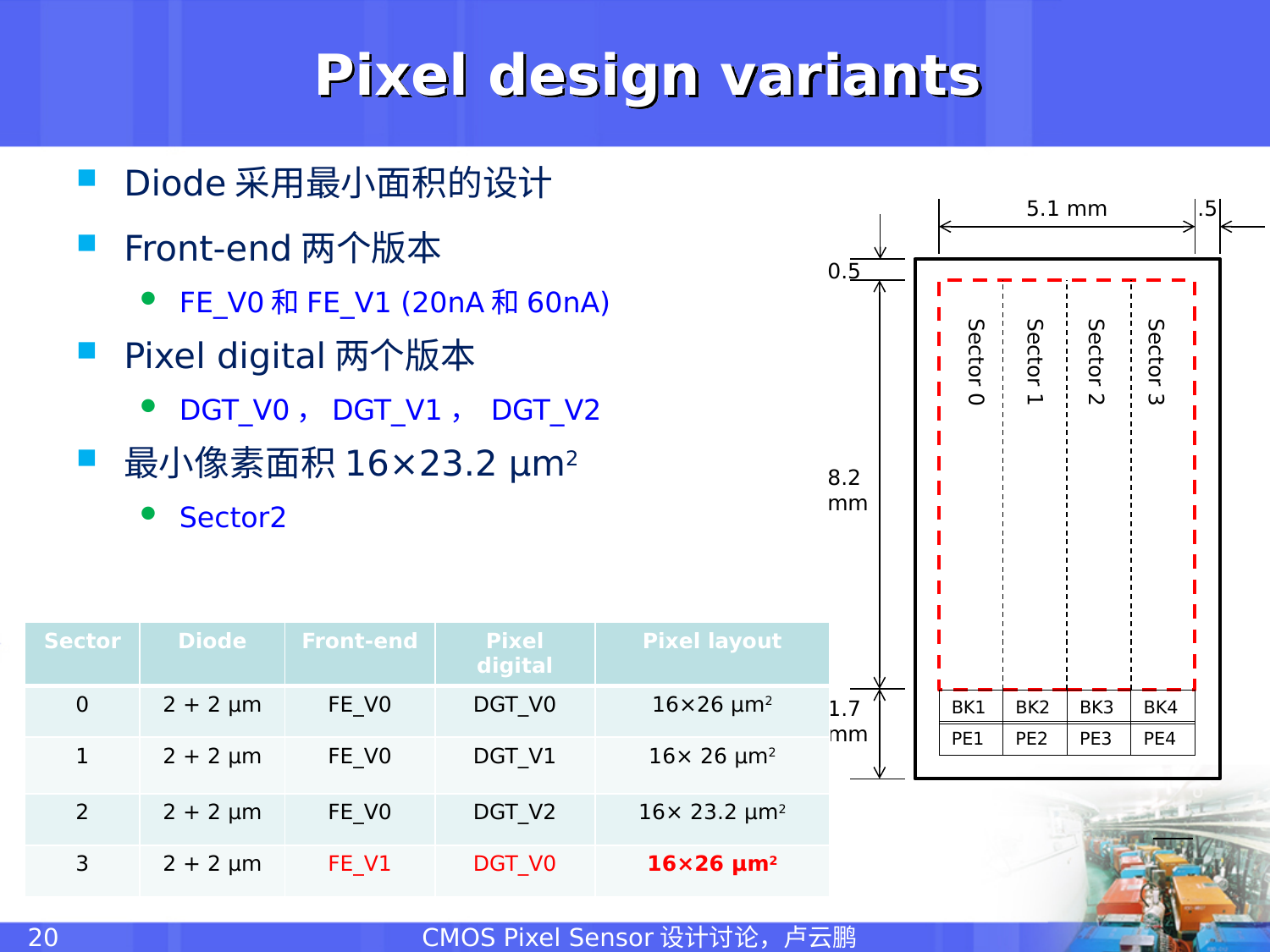

# Pixel design variants
Diode采用最小面积的设计
Front-end两个版本
FE_V0和FE_V1 (20nA和60nA)
Pixel digital两个版本
DGT_V0，DGT_V1， DGT_V2
最小像素面积16×23.2 μm2
Sector2

5.1 mm
.5
0.5

Sector 0
Sector 1
Sector 2
Sector 3
8.2
mm
| Sector | Diode | Front-end | Pixel digital | Pixel layout |
| --- | --- | --- | --- | --- |
| 0 | 2 + 2 μm | FE\_V0 | DGT\_V0 | 16×26 μm2 |
| 1 | 2 + 2 μm | FE\_V0 | DGT\_V1 | 16× 26 μm2 |
| 2 | 2 + 2 μm | FE\_V0 | DGT\_V2 | 16× 23.2 μm2 |
| 3 | 2 + 2 μm | FE\_V1 | DGT\_V0 | 16×26 μm2 |
1.7
mm
BK1
BK2
BK3
BK4
PE1
PE2
PE3
PE4
CMOS Pixel Sensor设计讨论，卢云鹏
20